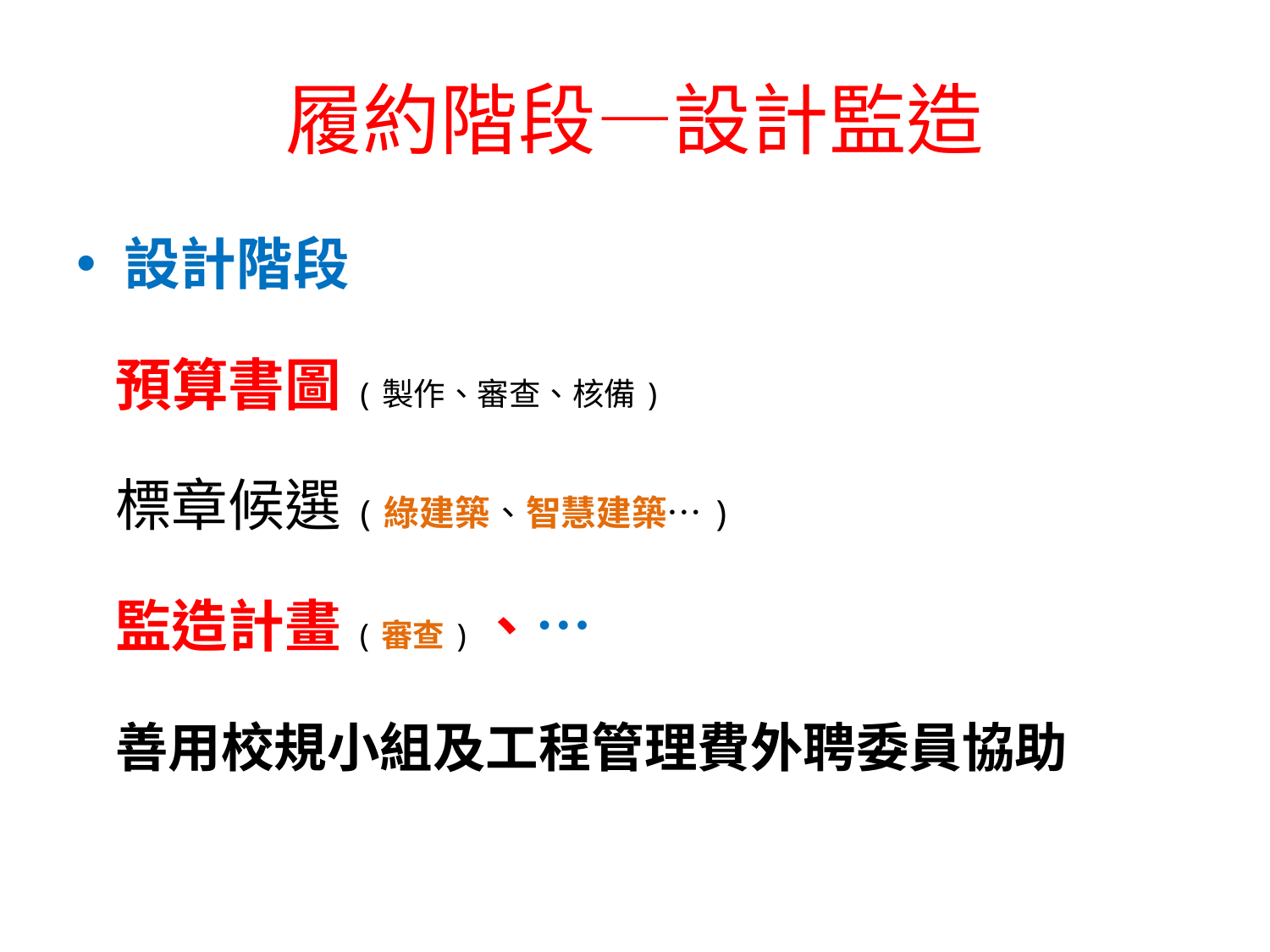

# 履約階段—設計監造
設計階段
  預算書圖(製作、審查、核備)
  標章候選(綠建築、智慧建築…)
  監造計畫(審查)、…
  善用校規小組及工程管理費外聘委員協助